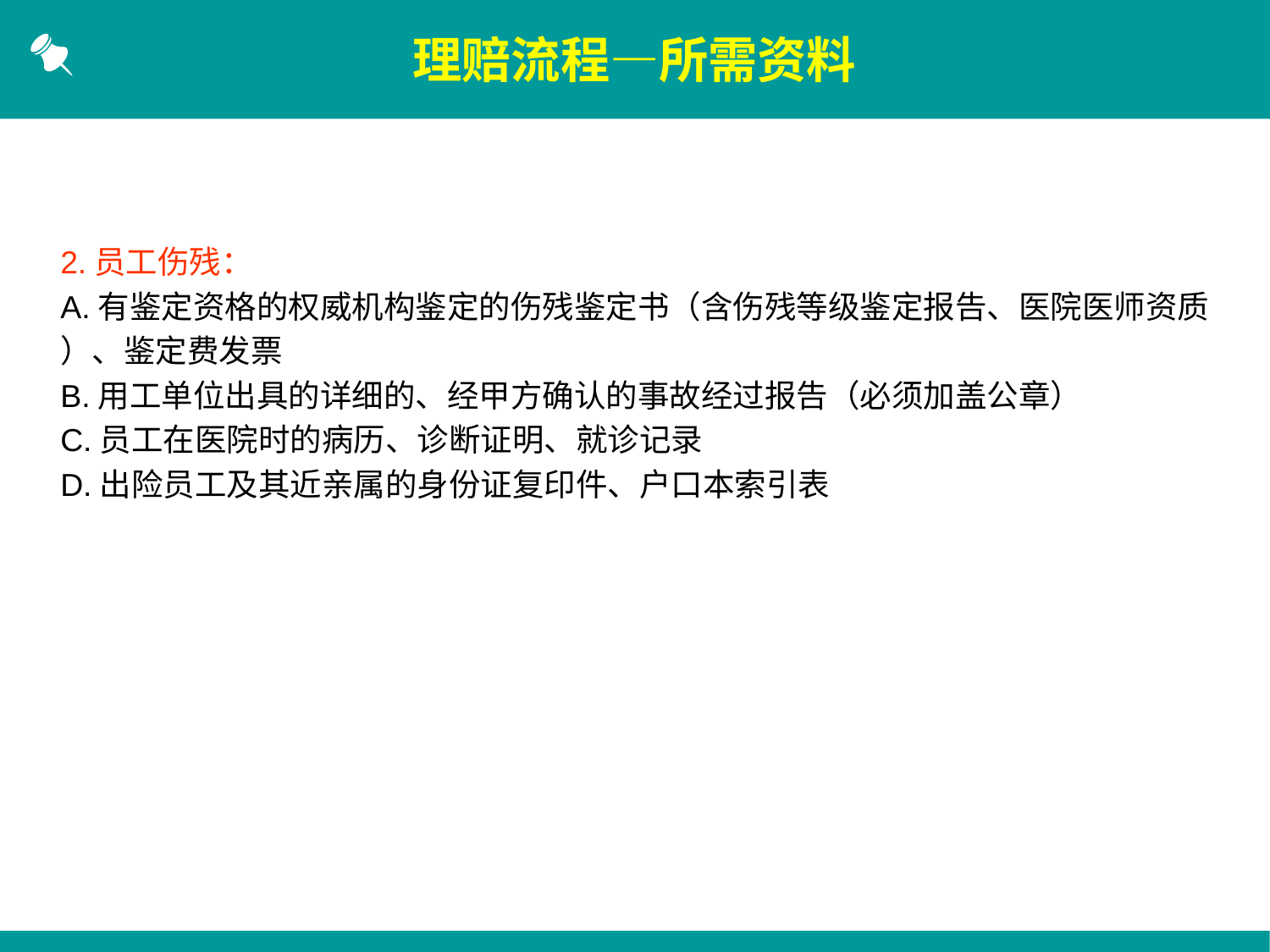

理赔流程—所需资料

2.员工伤残：
A.有鉴定资格的权威机构鉴定的伤残鉴定书（含伤残等级鉴定报告、医院医师资质
）、鉴定费发票
B.用工单位出具的详细的、经甲方确认的事故经过报告（必须加盖公章）
C.员工在医院时的病历、诊断证明、就诊记录
D.出险员工及其近亲属的身份证复印件、户口本索引表